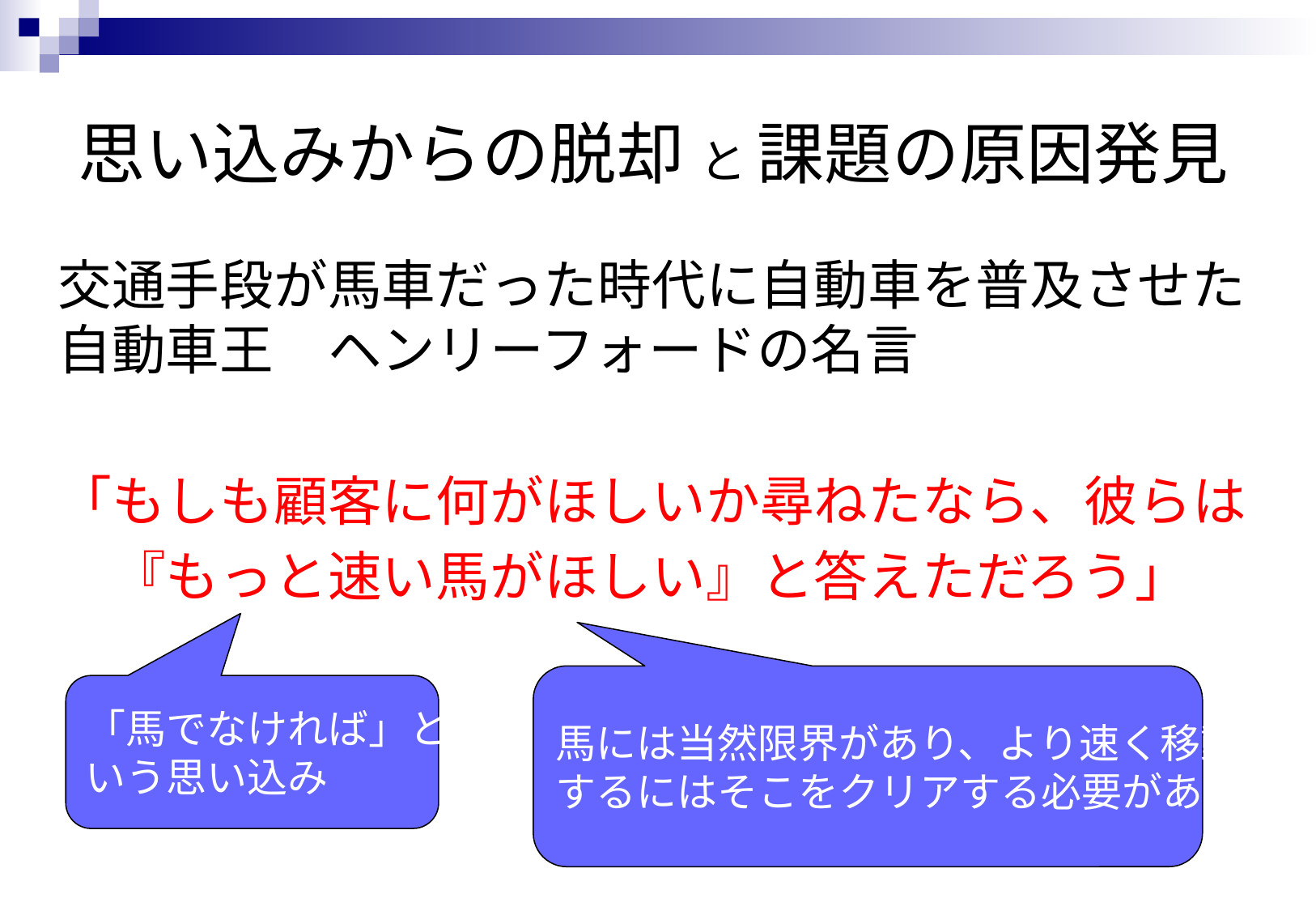

# 思い込みからの脱却 と 課題の原因発見
交通手段が馬車だった時代に自動車を普及させた自動車王　ヘンリーフォードの名言

「もしも顧客に何がほしいか尋ねたなら、彼らは
　『もっと速い馬がほしい』と答えただろう」
馬には当然限界があり、より速く移動
するにはそこをクリアする必要がある
「馬でなければ」と
いう思い込み